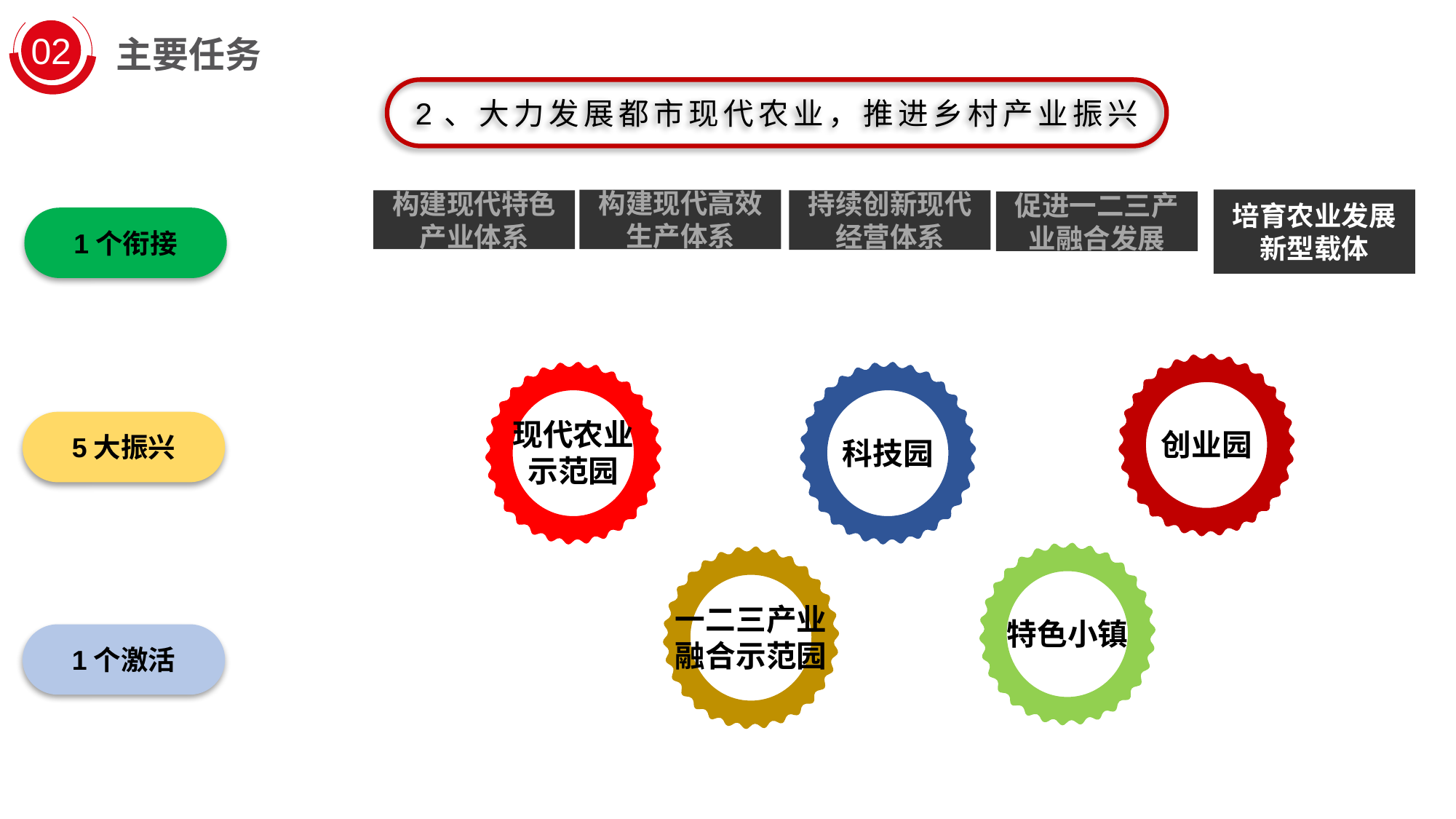

02
主要任务
2、大力发展都市现代农业，推进乡村产业振兴
构建现代高效生产体系
培育农业发展新型载体
持续创新现代经营体系
构建现代特色产业体系
促进一二三产业融合发展
1个衔接

现代农业
示范园
5大振兴
创业园
科技园

一二三产业
融合示范园
特色小镇
1个激活